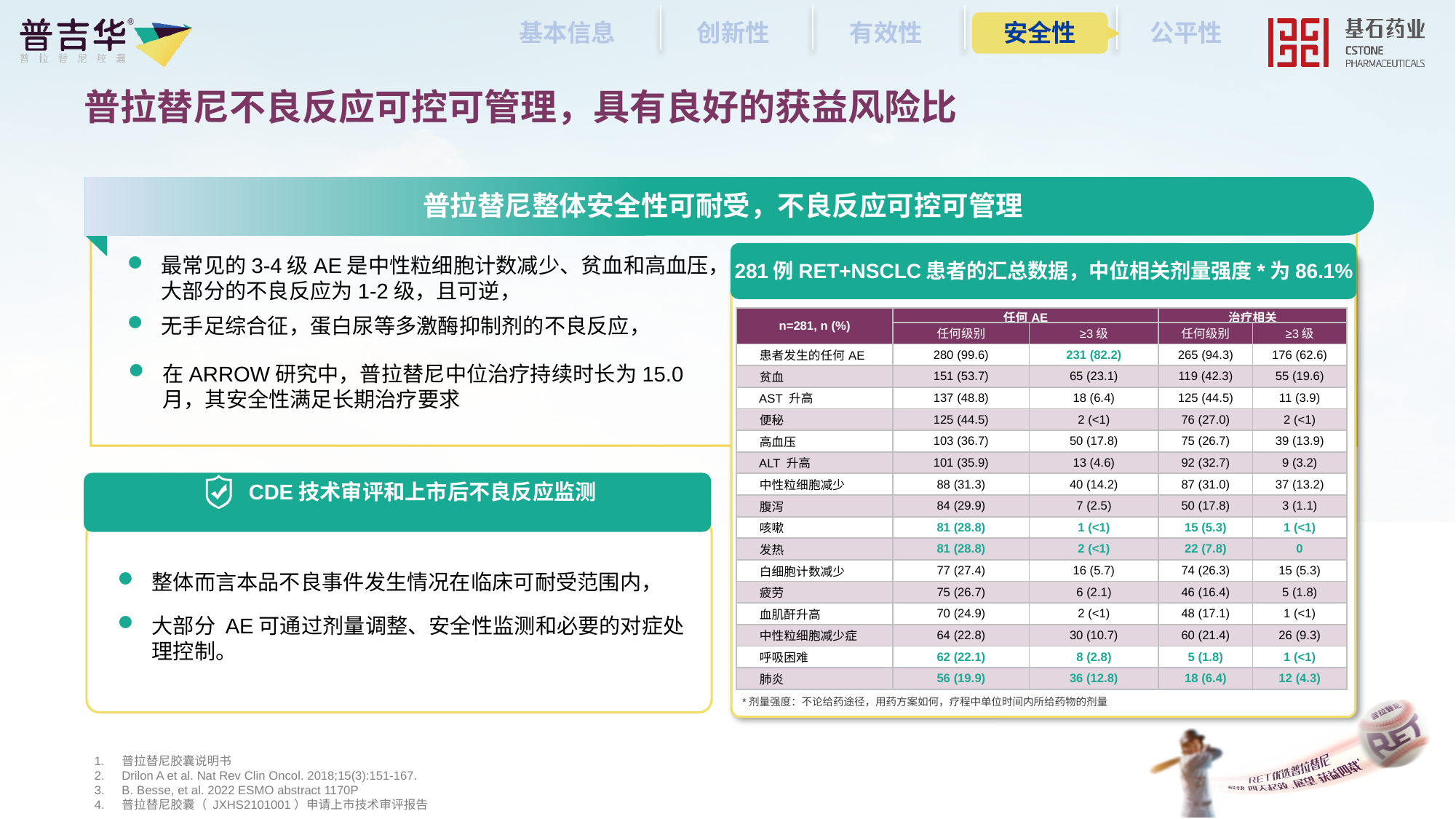

基本信息
创新性
有效性
安全性
公平性

# 普拉替尼不良反应可控可管理，具有良好的获益风险比

普拉替尼整体安全性可耐受，不良反应可控可管理

281例RET+NSCLC患者的汇总数据，中位相关剂量强度*为86.1%
最常见的3-4级AE是中性粒细胞计数减少、贫血和高血压，大部分的不良反应为1-2级，且可逆，
无手足综合征，蛋白尿等多激酶抑制剂的不良反应，

| n=281, n (%) | 任何AE |  | 治疗相关 |  |
| --- | --- | --- | --- | --- |
|  | 任何级别 | ≥3级 | 任何级别 | ≥3级 |
| 患者发生的任何AE | 280 (99.6) | 231 (82.2) | 265 (94.3) | 176 (62.6) |
| 贫血 | 151 (53.7) | 65 (23.1) | 119 (42.3) | 55 (19.6) |
| AST 升高 | 137 (48.8) | 18 (6.4) | 125 (44.5) | 11 (3.9) |
| 便秘 | 125 (44.5) | 2 (<1) | 76 (27.0) | 2 (<1) |
| 高血压 | 103 (36.7) | 50 (17.8) | 75 (26.7) | 39 (13.9) |
| ALT 升高 | 101 (35.9) | 13 (4.6) | 92 (32.7) | 9 (3.2) |
| 中性粒细胞减少 | 88 (31.3) | 40 (14.2) | 87 (31.0) | 37 (13.2) |
| 腹泻 | 84 (29.9) | 7 (2.5) | 50 (17.8) | 3 (1.1) |
| 咳嗽 | 81 (28.8) | 1 (<1) | 15 (5.3) | 1 (<1) |
| 发热 | 81 (28.8) | 2 (<1) | 22 (7.8) | 0 |
| 白细胞计数减少 | 77 (27.4) | 16 (5.7) | 74 (26.3) | 15 (5.3) |
| 疲劳 | 75 (26.7) | 6 (2.1) | 46 (16.4) | 5 (1.8) |
| 血肌酐升高 | 70 (24.9) | 2 (<1) | 48 (17.1) | 1 (<1) |
| 中性粒细胞减少症 | 64 (22.8) | 30 (10.7) | 60 (21.4) | 26 (9.3) |
| 呼吸困难 | 62 (22.1) | 8 (2.8) | 5 (1.8) | 1 (<1) |
| 肺炎 | 56 (19.9) | 36 (12.8) | 18 (6.4) | 12 (4.3) |
在ARROW研究中，普拉替尼中位治疗持续时长为15.0月，其安全性满足长期治疗要求

CDE技术审评和上市后不良反应监测

整体而言本品不良事件发生情况在临床可耐受范围内，
大部分 AE可通过剂量调整、安全性监测和必要的对症处理控制。
*剂量强度：不论给药途径，用药方案如何，疗程中单位时间内所给药物的剂量
普拉替尼胶囊说明书
Drilon A et al. Nat Rev Clin Oncol. 2018;15(3):151-167.
B. Besse, et al. 2022 ESMO abstract 1170P
普拉替尼胶囊（ JXHS2101001）申请上市技术审评报告